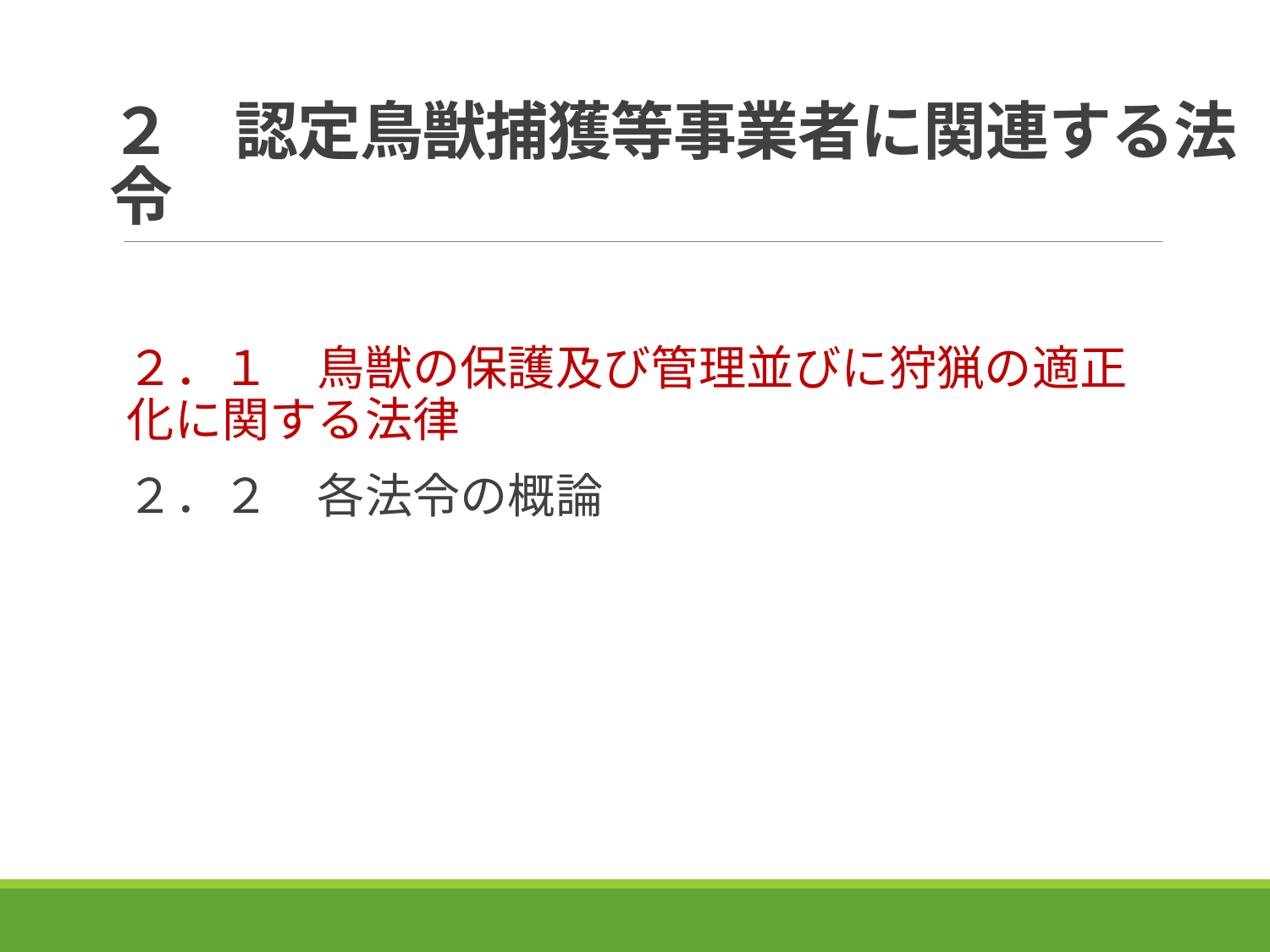

# ２　認定鳥獣捕獲等事業者に関連する法令

２．１　鳥獣の保護及び管理並びに狩猟の適正化に関する法律
２．２　各法令の概論